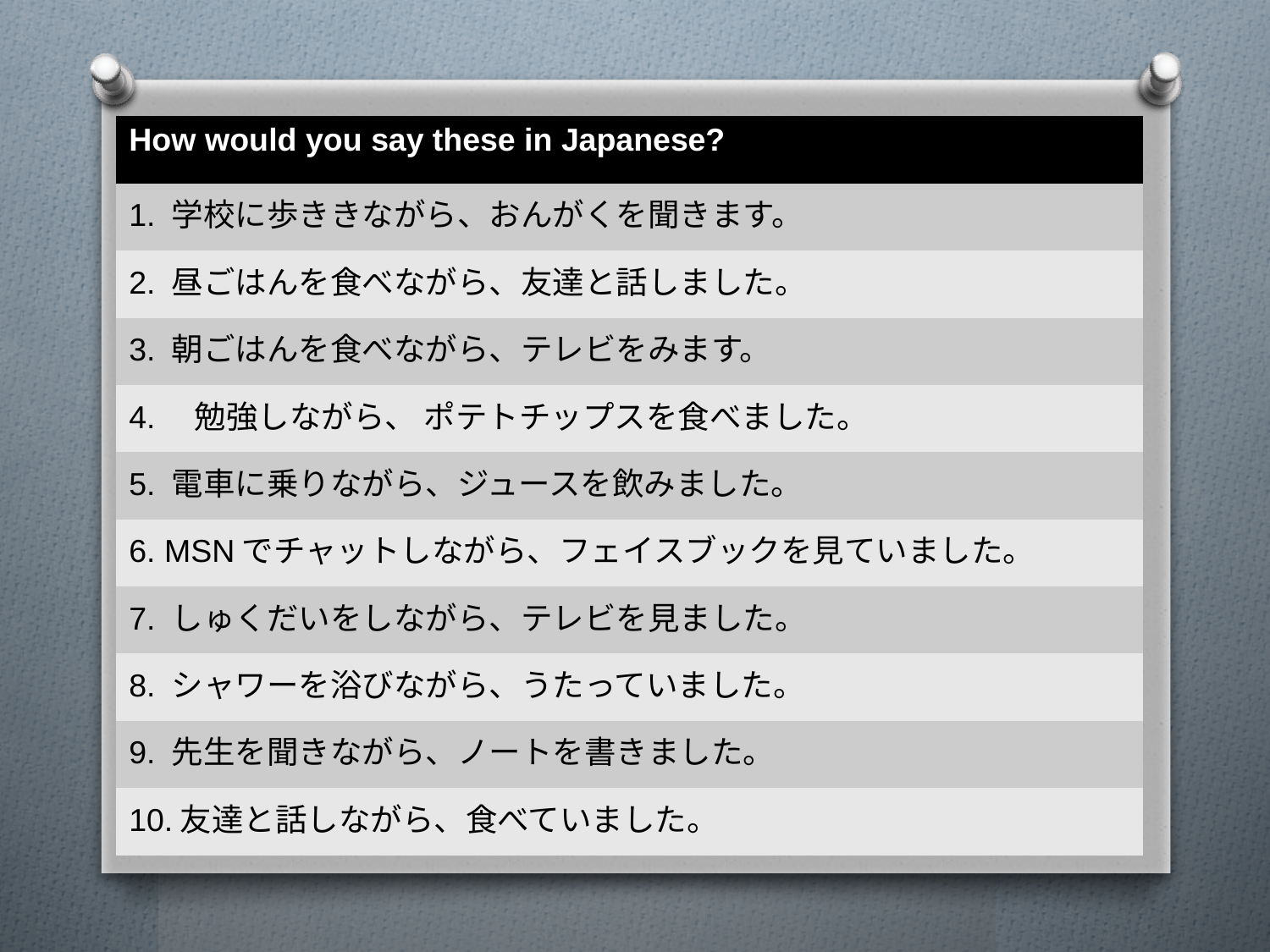

| How would you say these in Japanese? |
| --- |
| 1. 学校に歩ききながら、おんがくを聞きます。 |
| 2. 昼ごはんを食べながら、友達と話しました。 |
| 3. 朝ごはんを食べながら、テレビをみます。 |
| 4.　勉強しながら、 ポテトチップスを食べました。 |
| 5. 電車に乗りながら、ジュースを飲みました。 |
| 6. MSNでチャットしながら、フェイスブックを見ていました。 |
| 7. しゅくだいをしながら、テレビを見ました。 |
| 8. シャワーを浴びながら、うたっていました。 |
| 9. 先生を聞きながら、ノートを書きました。 |
| 10.友達と話しながら、食べていました。 |